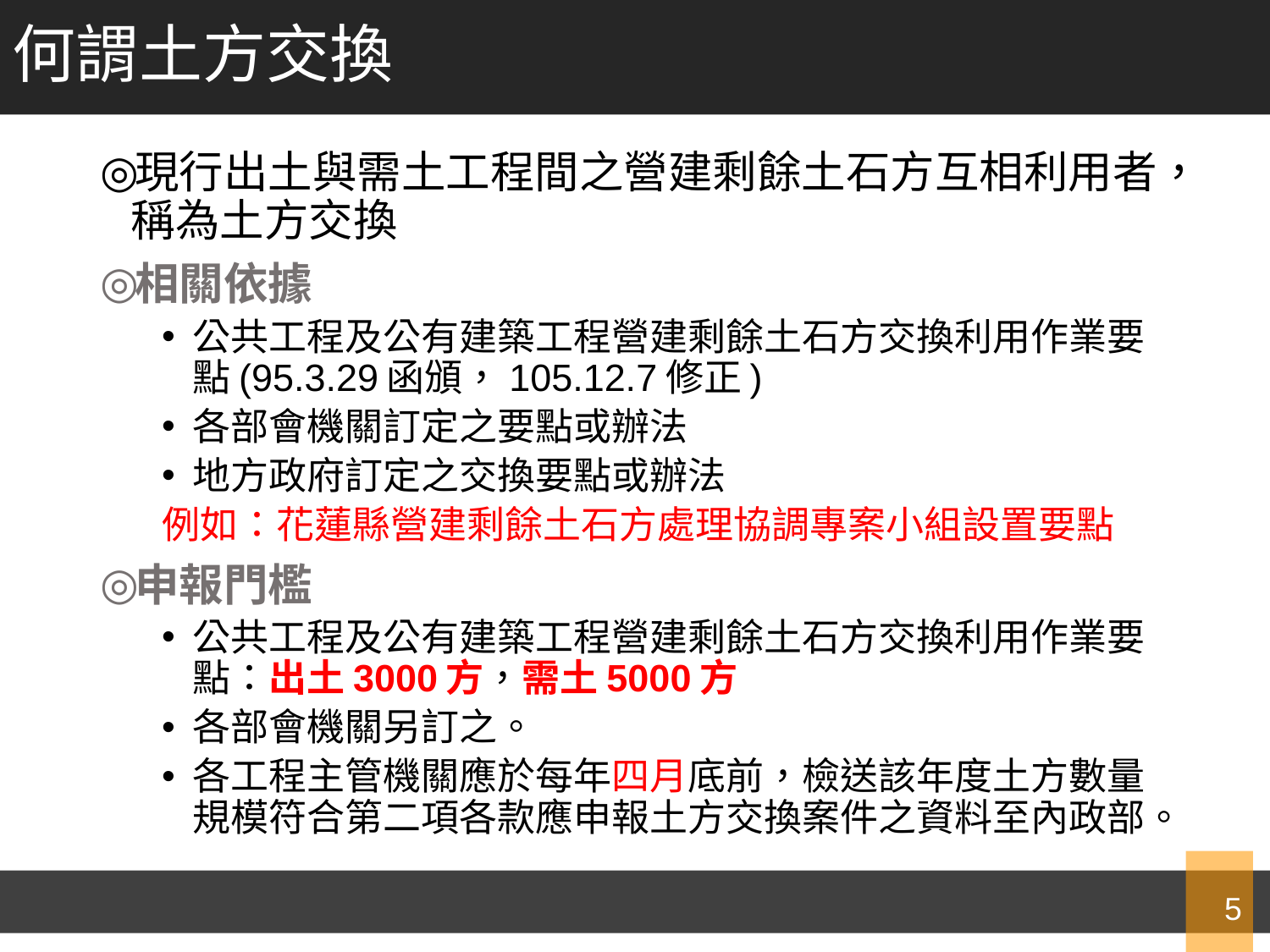

何謂土方交換
現行出土與需土工程間之營建剩餘土石方互相利用者，稱為土方交換
相關依據
公共工程及公有建築工程營建剩餘土石方交換利用作業要點(95.3.29函頒，105.12.7修正)
各部會機關訂定之要點或辦法
地方政府訂定之交換要點或辦法
例如：花蓮縣營建剩餘土石方處理協調專案小組設置要點
申報門檻
公共工程及公有建築工程營建剩餘土石方交換利用作業要點：出土3000方，需土5000方
各部會機關另訂之。
各工程主管機關應於每年四月底前，檢送該年度土方數量規模符合第二項各款應申報土方交換案件之資料至內政部。

5